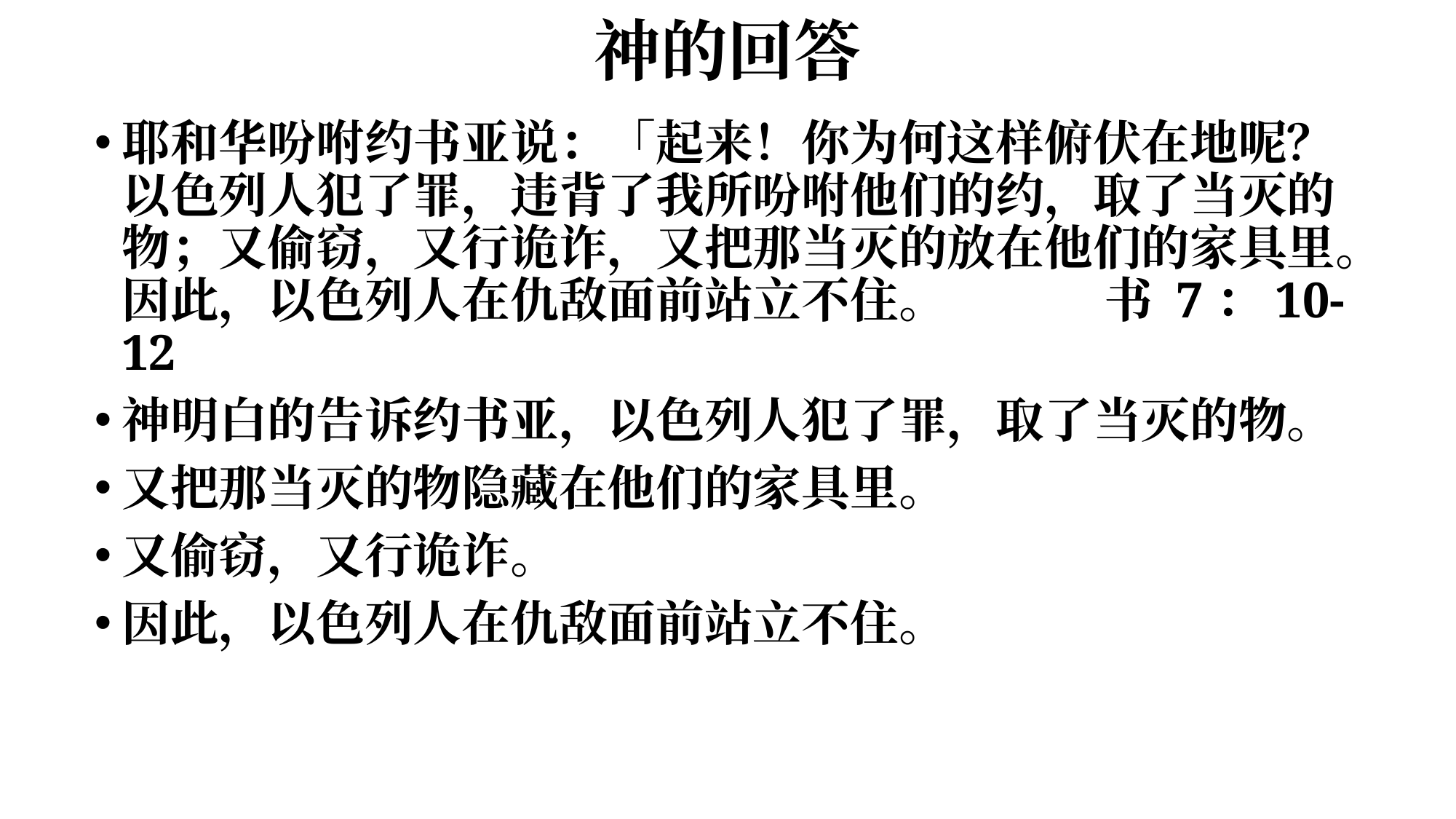

# 神的回答
耶和华吩咐约书亚说：「起来！你为何这样俯伏在地呢？以色列人犯了罪，违背了我所吩咐他们的约，取了当灭的物；又偷窃，又行诡诈，又把那当灭的放在他们的家具里。因此，以色列人在仇敌面前站立不住。		书 7：10-12
神明白的告诉约书亚，以色列人犯了罪，取了当灭的物。
又把那当灭的物隐藏在他们的家具里。
又偷窃，又行诡诈。
因此，以色列人在仇敌面前站立不住。